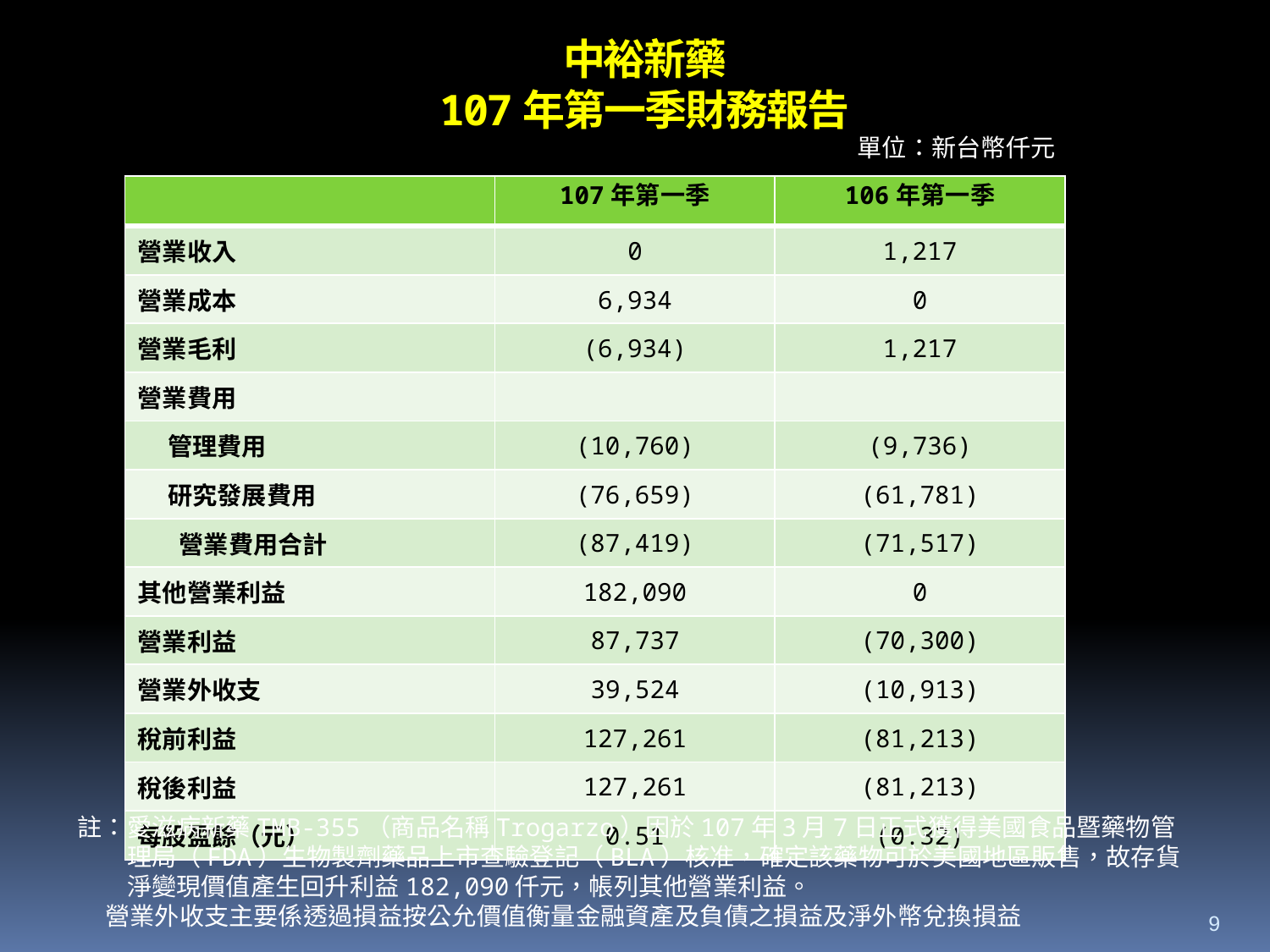

中裕新藥
107年第一季財務報告
單位：新台幣仟元
|  | 107年第一季 | 106年第一季 |
| --- | --- | --- |
| 營業收入 | 0 | 1,217 |
| 營業成本 | 6,934 | 0 |
| 營業毛利 | (6,934) | 1,217 |
| 營業費用 |  |  |
| 管理費用 | (10,760) | (9,736) |
| 研究發展費用 | (76,659) | (61,781) |
| 營業費用合計 | (87,419) | (71,517) |
| 其他營業利益 | 182,090 | 0 |
| 營業利益 | 87,737 | (70,300) |
| 營業外收支 | 39,524 | (10,913) |
| 稅前利益 | 127,261 | (81,213) |
| 稅後利益 | 127,261 | (81,213) |
| 每股盈餘（元） | 0.51 | (0.32) |
註：愛滋病新藥TMB-355（商品名稱Trogarzo）因於107年3月7日正式獲得美國食品暨藥物管理局（FDA）生物製劑藥品上市查驗登記（BLA）核准，確定該藥物可於美國地區販售，故存貨淨變現價值產生回升利益182,090仟元，帳列其他營業利益。
    營業外收支主要係透過損益按公允價值衡量金融資產及負債之損益及淨外幣兌換損益
9